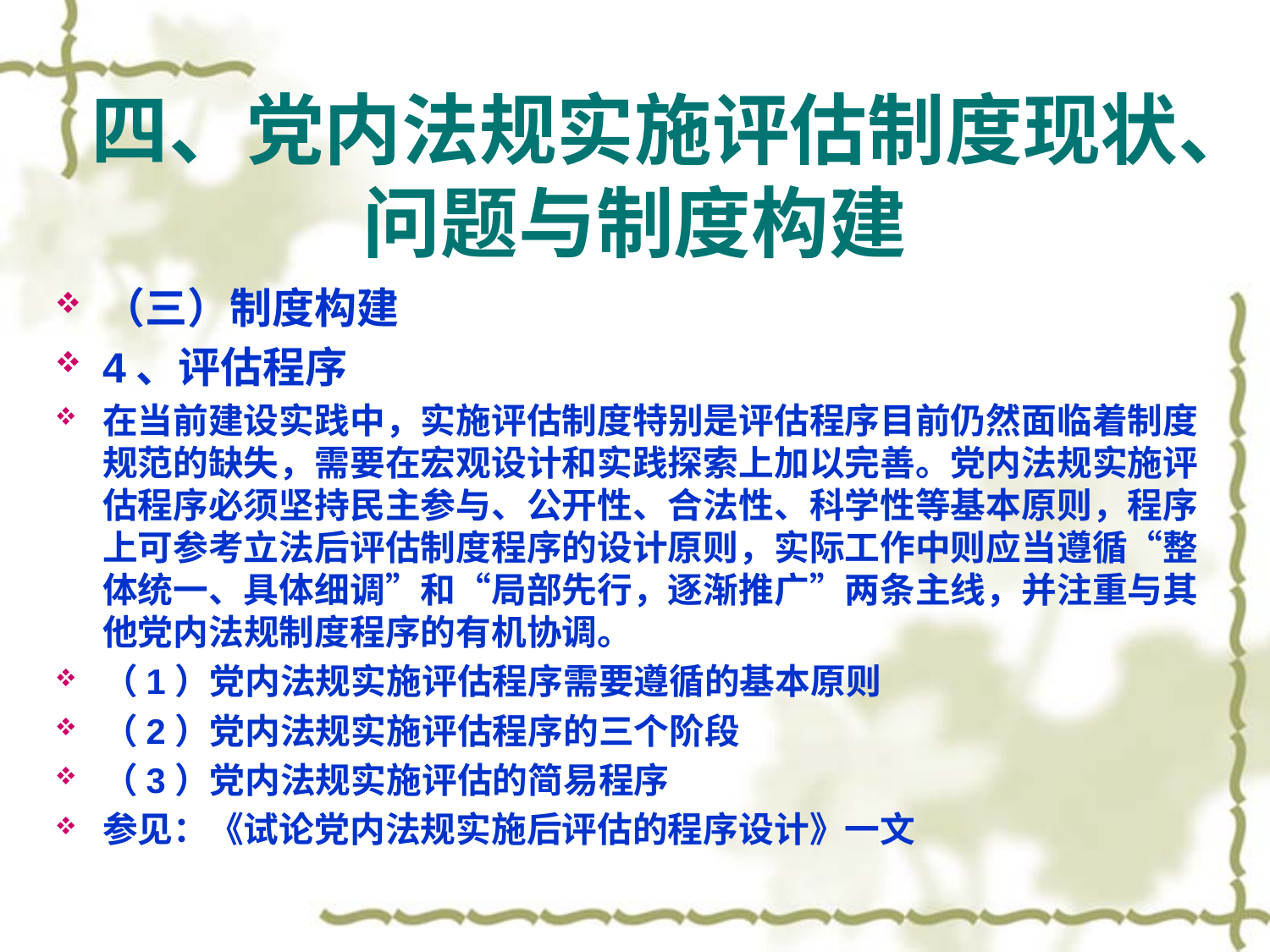

# 四、党内法规实施评估制度现状、问题与制度构建
（三）制度构建
4、评估程序
在当前建设实践中，实施评估制度特别是评估程序目前仍然面临着制度规范的缺失，需要在宏观设计和实践探索上加以完善。党内法规实施评估程序必须坚持民主参与、公开性、合法性、科学性等基本原则，程序上可参考立法后评估制度程序的设计原则，实际工作中则应当遵循“整体统一、具体细调”和“局部先行，逐渐推广”两条主线，并注重与其他党内法规制度程序的有机协调。
（1）党内法规实施评估程序需要遵循的基本原则
（2）党内法规实施评估程序的三个阶段
（3）党内法规实施评估的简易程序
参见：《试论党内法规实施后评估的程序设计》一文